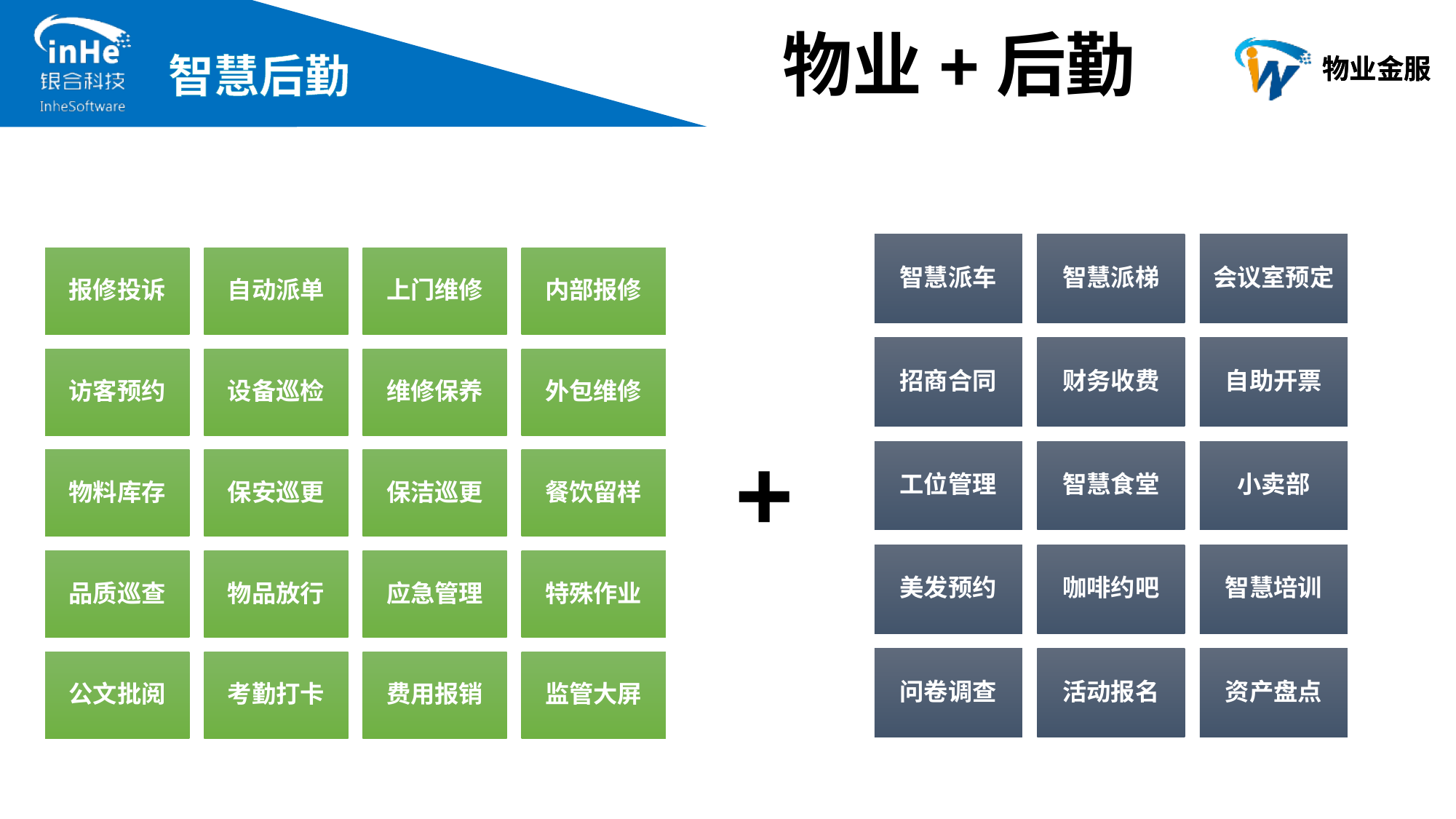

物业+后勤
报修投诉
自动派单
上门维修
内部报修
访客预约
设备巡检
维修保养
外包维修
物料库存
保安巡更
保洁巡更
餐饮留样
品质巡查
物品放行
应急管理
特殊作业
公文批阅
考勤打卡
费用报销
监管大屏
智慧派车
智慧派梯
会议室预定
招商合同
财务收费
自助开票
工位管理
智慧食堂
小卖部
美发预约
咖啡约吧
智慧培训
问卷调查
活动报名
资产盘点
+